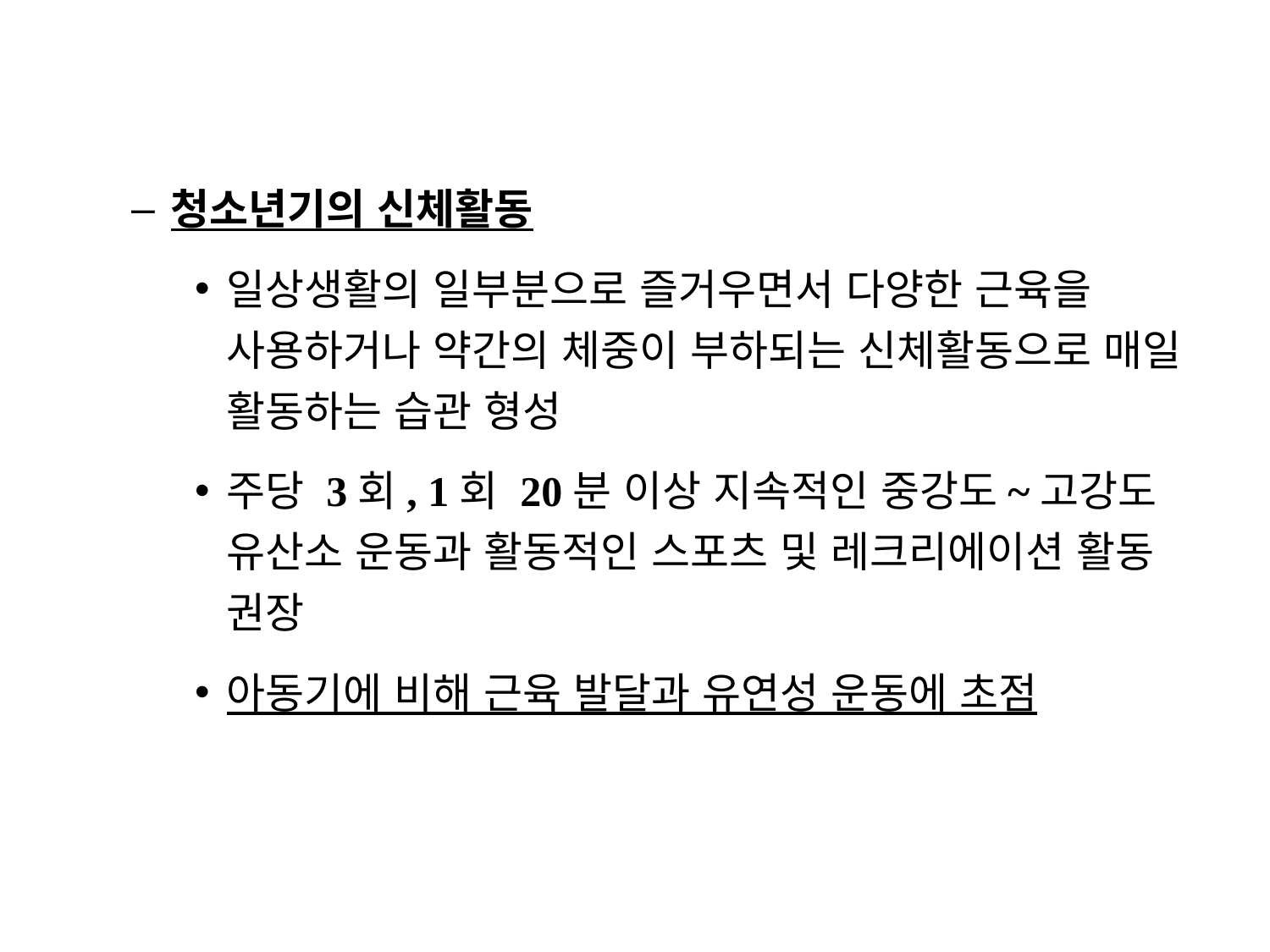

청소년기의 신체활동
일상생활의 일부분으로 즐거우면서 다양한 근육을 사용하거나 약간의 체중이 부하되는 신체활동으로 매일 활동하는 습관 형성
주당 3회, 1회 20분 이상 지속적인 중강도~고강도 유산소 운동과 활동적인 스포츠 및 레크리에이션 활동 권장
아동기에 비해 근육 발달과 유연성 운동에 초점